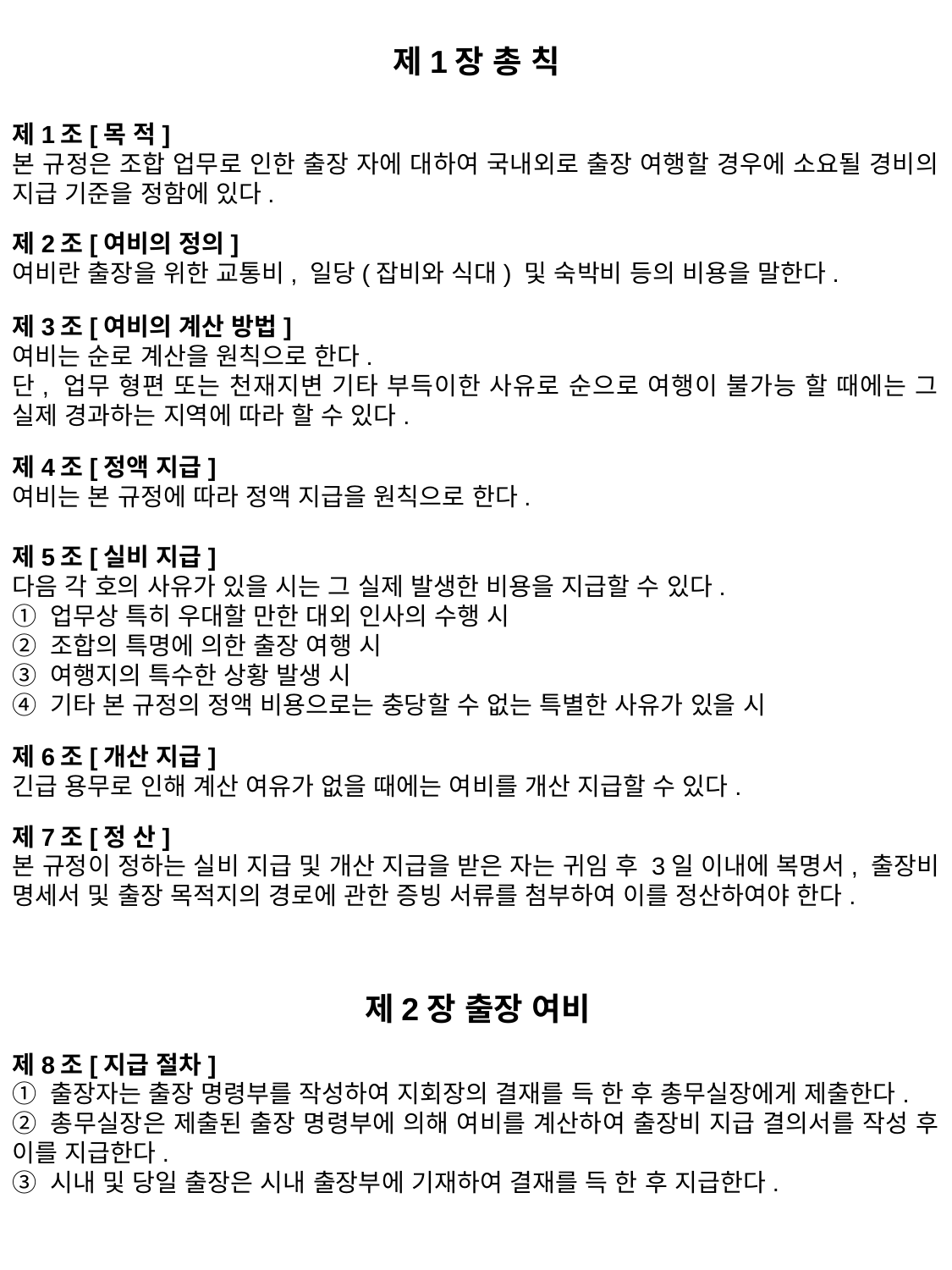

제1장 총 칙
제1조[목 적]
본 규정은 조합 업무로 인한 출장 자에 대하여 국내외로 출장 여행할 경우에 소요될 경비의 지급 기준을 정함에 있다.
제2조[여비의 정의]
여비란 출장을 위한 교통비, 일당(잡비와 식대) 및 숙박비 등의 비용을 말한다.
제3조[여비의 계산 방법]
여비는 순로 계산을 원칙으로 한다.
단, 업무 형편 또는 천재지변 기타 부득이한 사유로 순으로 여행이 불가능 할 때에는 그 실제 경과하는 지역에 따라 할 수 있다.
제4조[정액 지급]
여비는 본 규정에 따라 정액 지급을 원칙으로 한다.
제5조[실비 지급]
다음 각 호의 사유가 있을 시는 그 실제 발생한 비용을 지급할 수 있다.
➀ 업무상 특히 우대할 만한 대외 인사의 수행 시
➁ 조합의 특명에 의한 출장 여행 시
➂ 여행지의 특수한 상황 발생 시
④ 기타 본 규정의 정액 비용으로는 충당할 수 없는 특별한 사유가 있을 시
제6조[개산 지급]
긴급 용무로 인해 계산 여유가 없을 때에는 여비를 개산 지급할 수 있다.
제7조[정 산]
본 규정이 정하는 실비 지급 및 개산 지급을 받은 자는 귀임 후 3일 이내에 복명서, 출장비 명세서 및 출장 목적지의 경로에 관한 증빙 서류를 첨부하여 이를 정산하여야 한다.
제2장 출장 여비
제8조[지급 절차]
➀ 출장자는 출장 명령부를 작성하여 지회장의 결재를 득 한 후 총무실장에게 제출한다.
➁ 총무실장은 제출된 출장 명령부에 의해 여비를 계산하여 출장비 지급 결의서를 작성 후 이를 지급한다.
➂ 시내 및 당일 출장은 시내 출장부에 기재하여 결재를 득 한 후 지급한다.